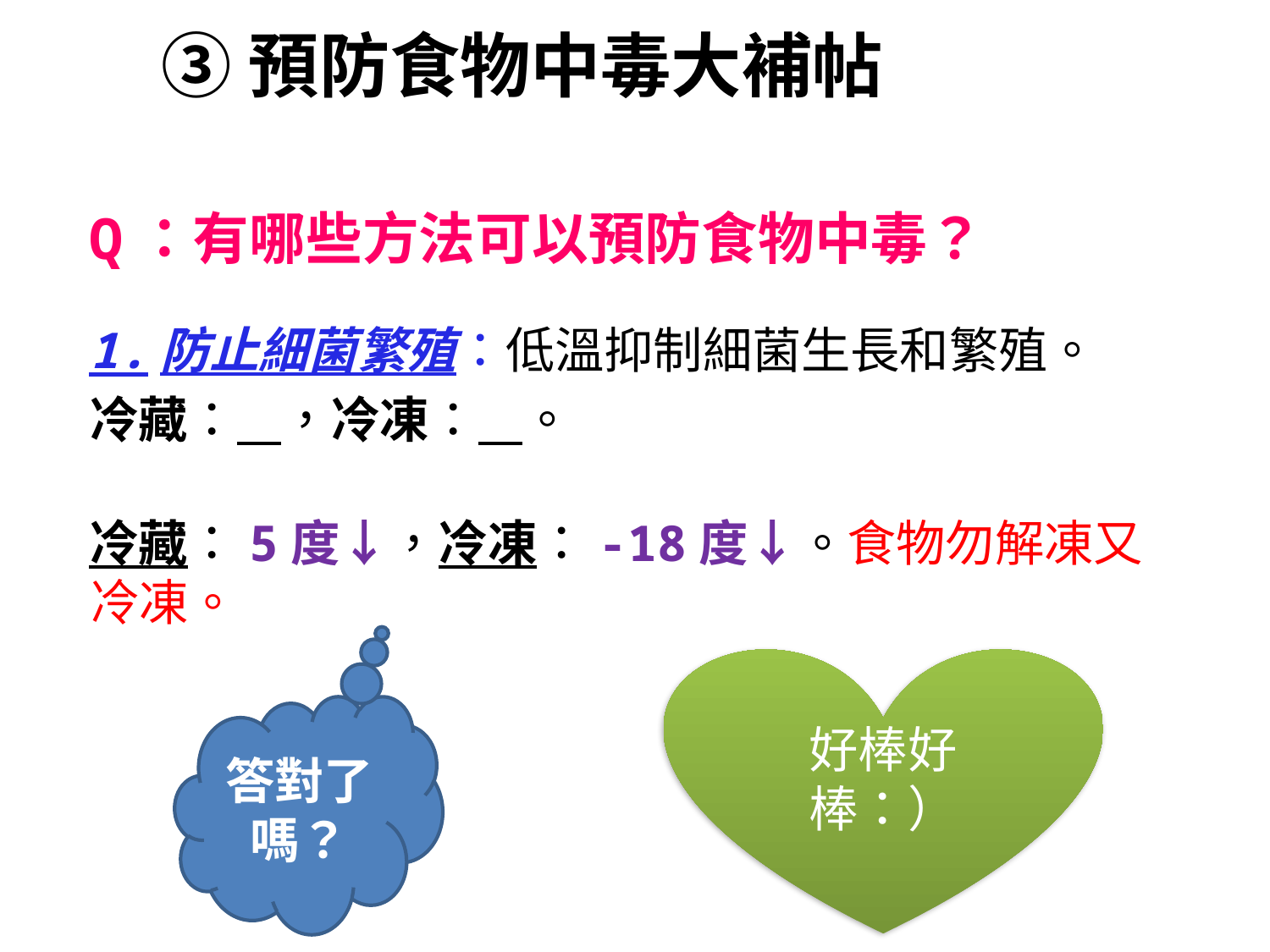

# ③預防食物中毒大補帖
Q：有哪些方法可以預防食物中毒？

1.防止細菌繁殖：低溫抑制細菌生長和繁殖。
冷藏：    ，冷凍：    。

冷藏：5度↓，冷凍：-18度↓。食物勿解凍又冷凍。

好棒好棒：）
答對了嗎？